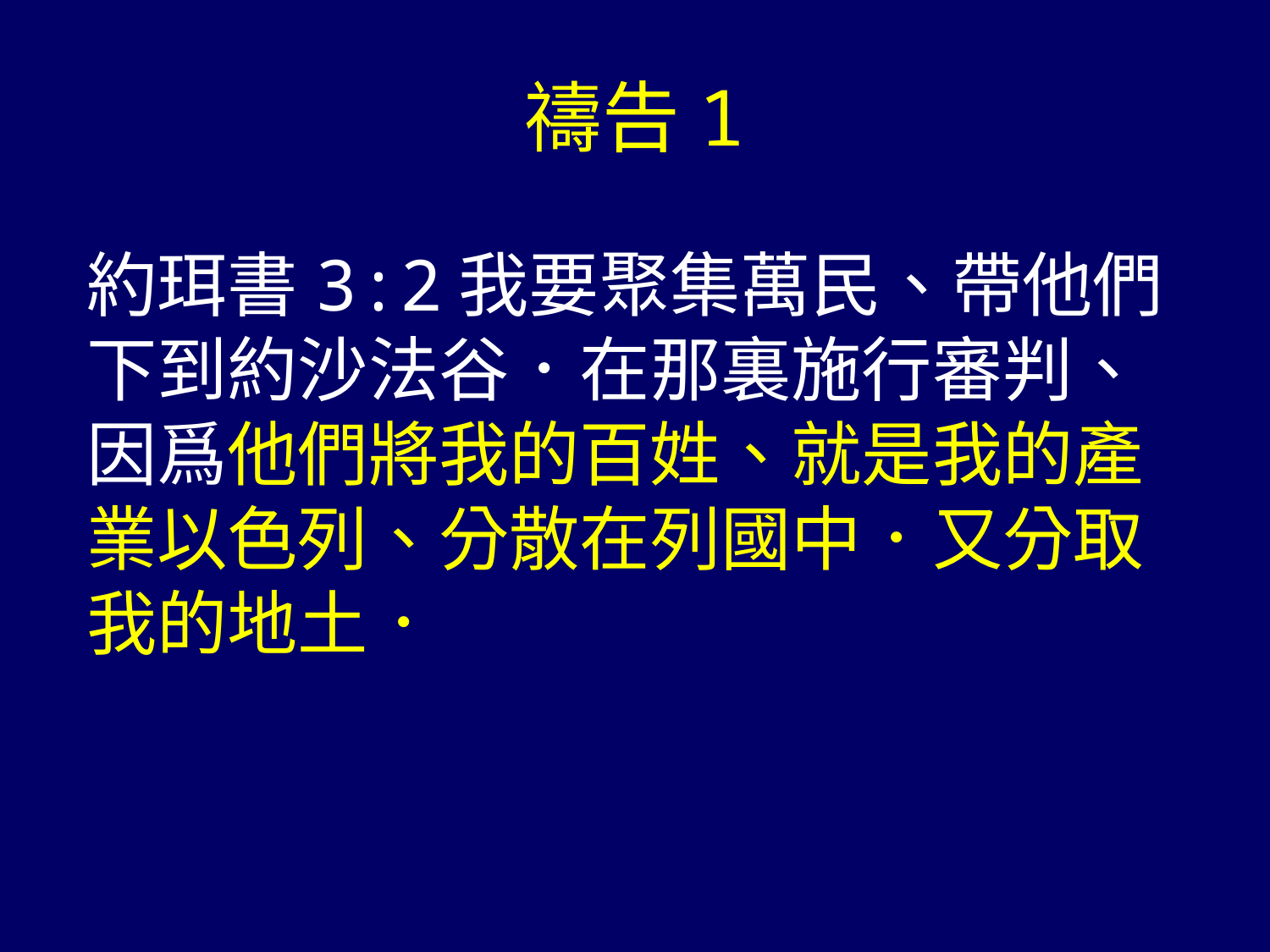

禱告1

約珥書3:2我要聚集萬民、帶他們下到約沙法谷．在那裏施行審判、因爲他們將我的百姓、就是我的產業以色列、分散在列國中．又分取我的地土．